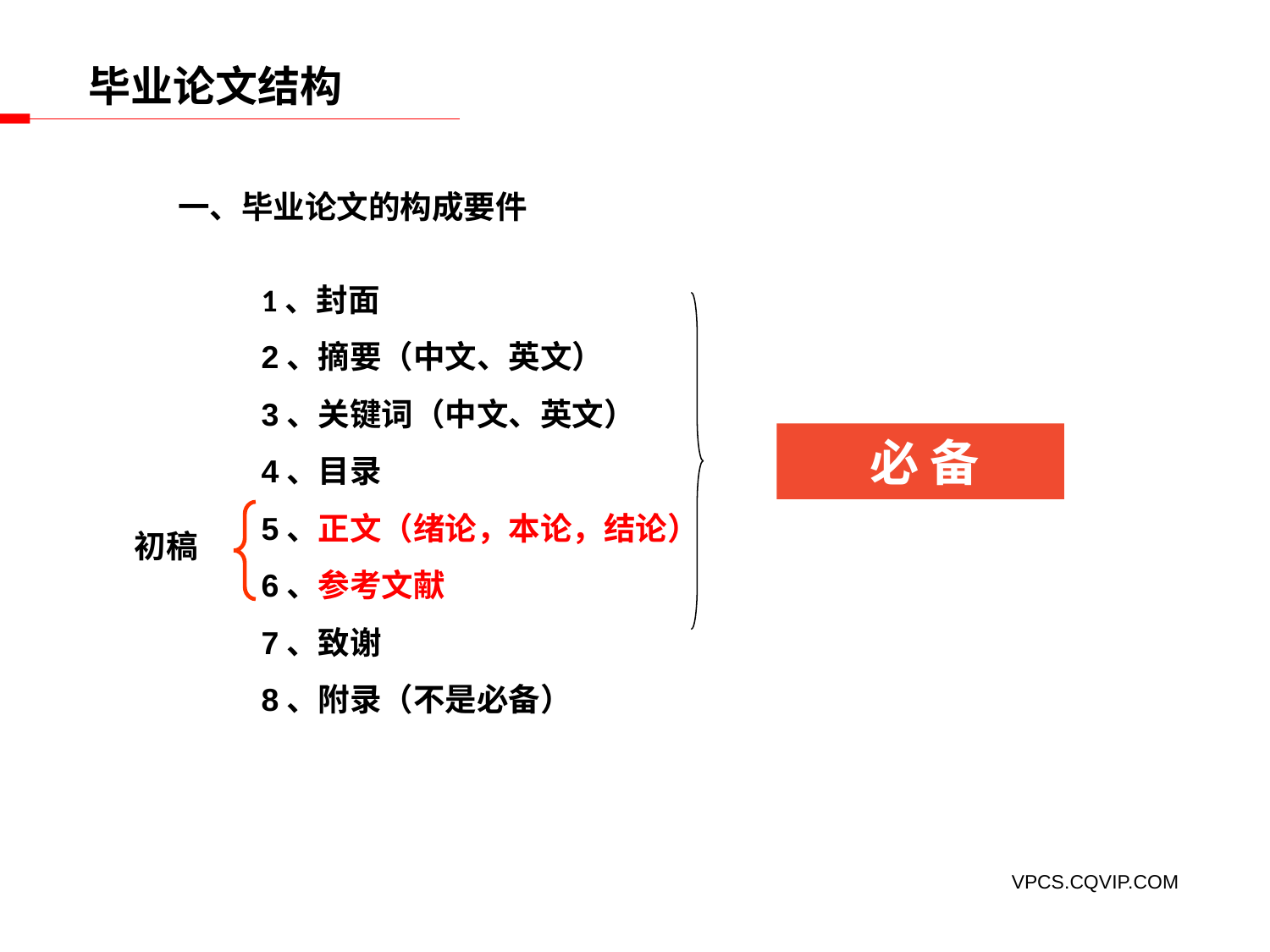

毕业论文结构

一、毕业论文的构成要件
1、封面
2、摘要（中文、英文）
3、关键词（中文、英文）
4、目录
5、正文（绪论，本论，结论）
6、参考文献
7、致谢
8、附录（不是必备）

 必 备

初稿
VPCS.CQVIP.COM